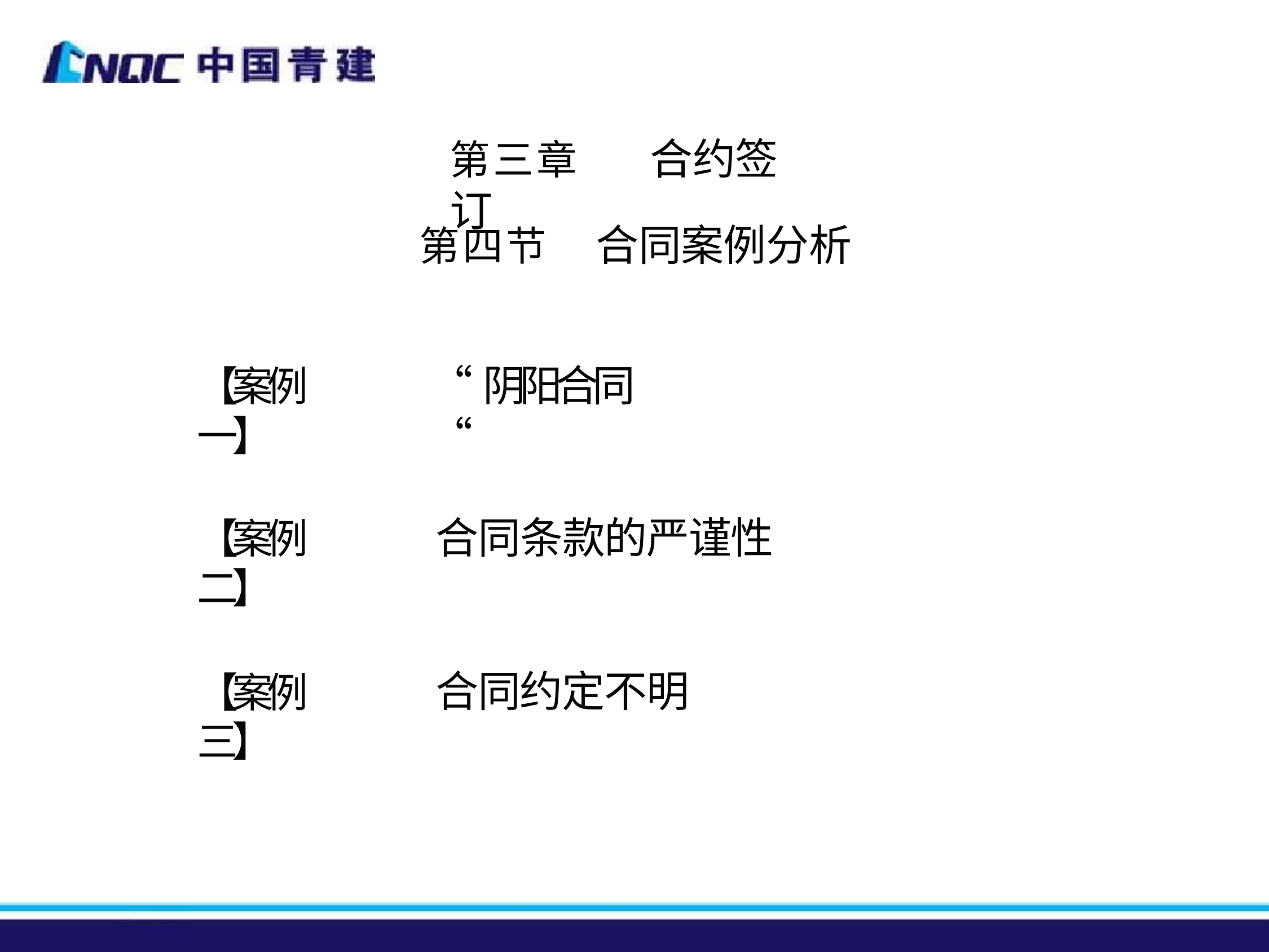

# 第三章	合约签订
第四节	合同案例分析
“阴阳合同“
【案例一】
合同条款的严谨性
【案例二】
合同约定不明
【案例三】